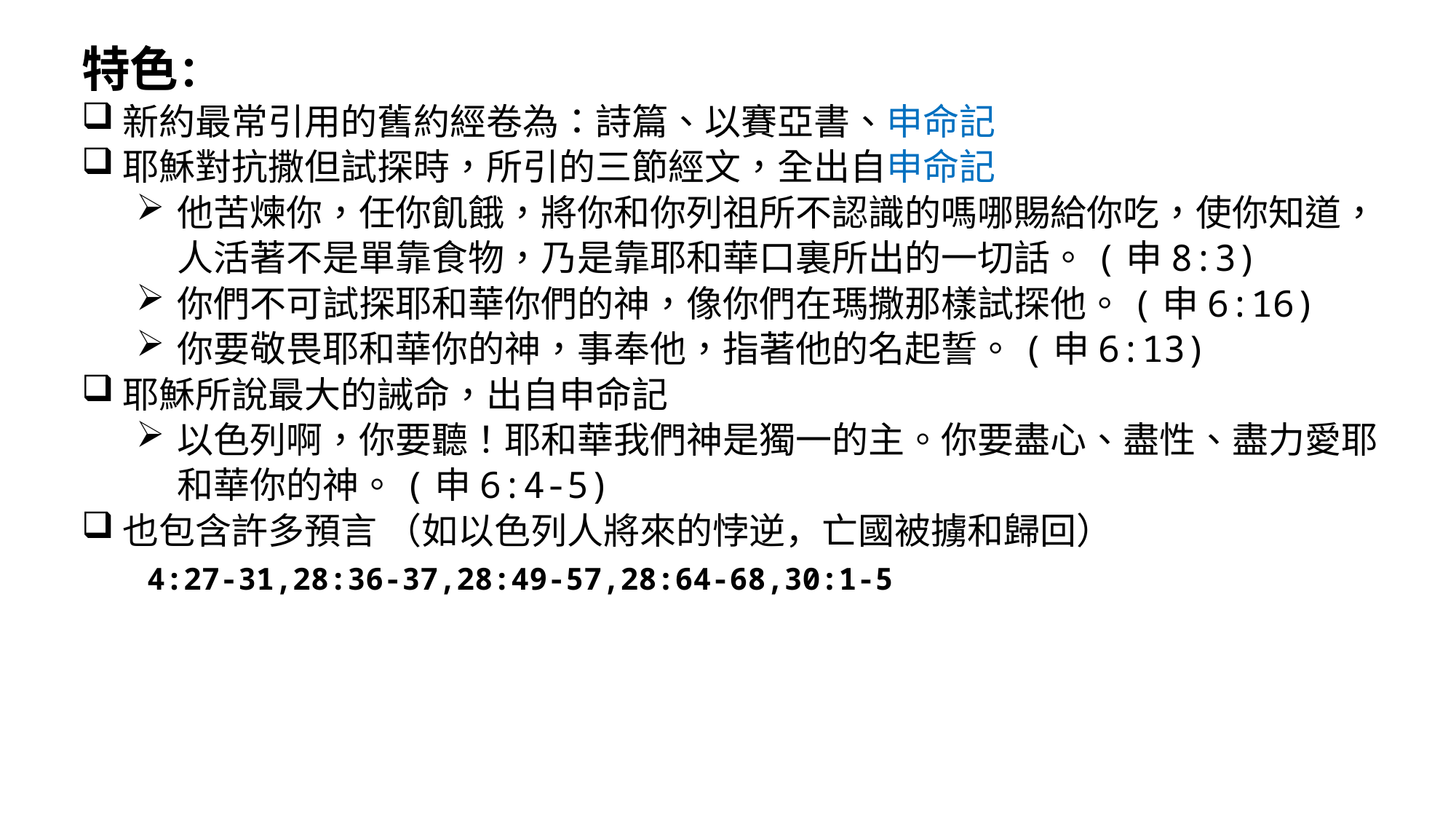

特色：
新約最常引用的舊約經卷為：詩篇、以賽亞書、申命記
耶穌對抗撒但試探時，所引的三節經文，全出自申命記
他苦煉你，任你飢餓，將你和你列祖所不認識的嗎哪賜給你吃，使你知道，人活著不是單靠食物，乃是靠耶和華口裏所出的一切話。(申8:3)
你們不可試探耶和華你們的神，像你們在瑪撒那樣試探他。(申6:16)
你要敬畏耶和華你的神，事奉他，指著他的名起誓。(申6:13)
耶穌所說最大的誡命，出自申命記
以色列啊，你要聽！耶和華我們神是獨一的主。你要盡心、盡性、盡力愛耶和華你的神。(申6:4-5)
也包含許多預言 （如以色列人將來的悖逆，亡國被擄和歸回）
   4:27-31,28:36-37,28:49-57,28:64-68,30:1-5